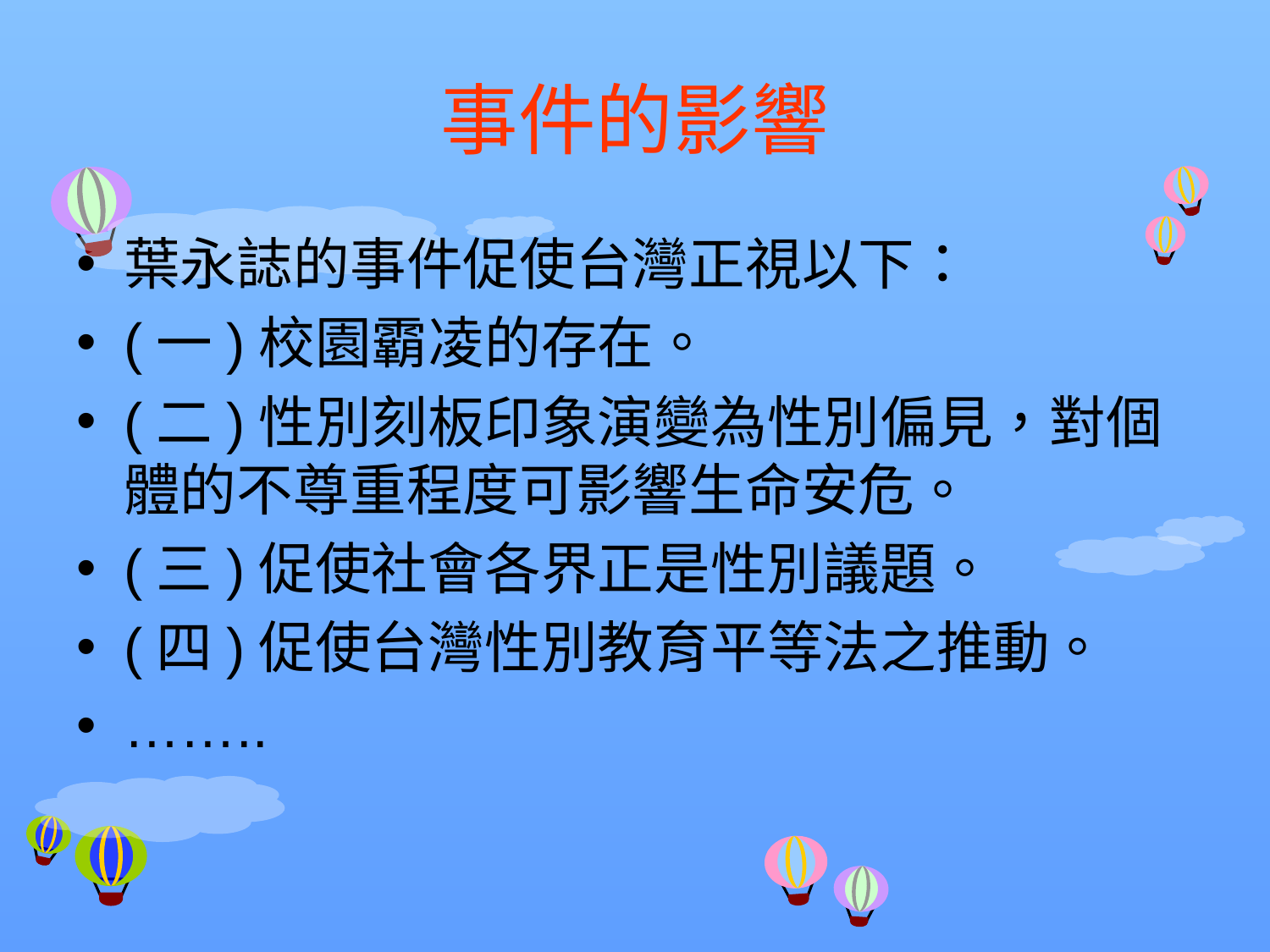

# 事件的影響
葉永誌的事件促使台灣正視以下：
(一)校園霸凌的存在。
(二)性別刻板印象演變為性別偏見，對個體的不尊重程度可影響生命安危。
(三)促使社會各界正是性別議題。
(四)促使台灣性別教育平等法之推動。
……..